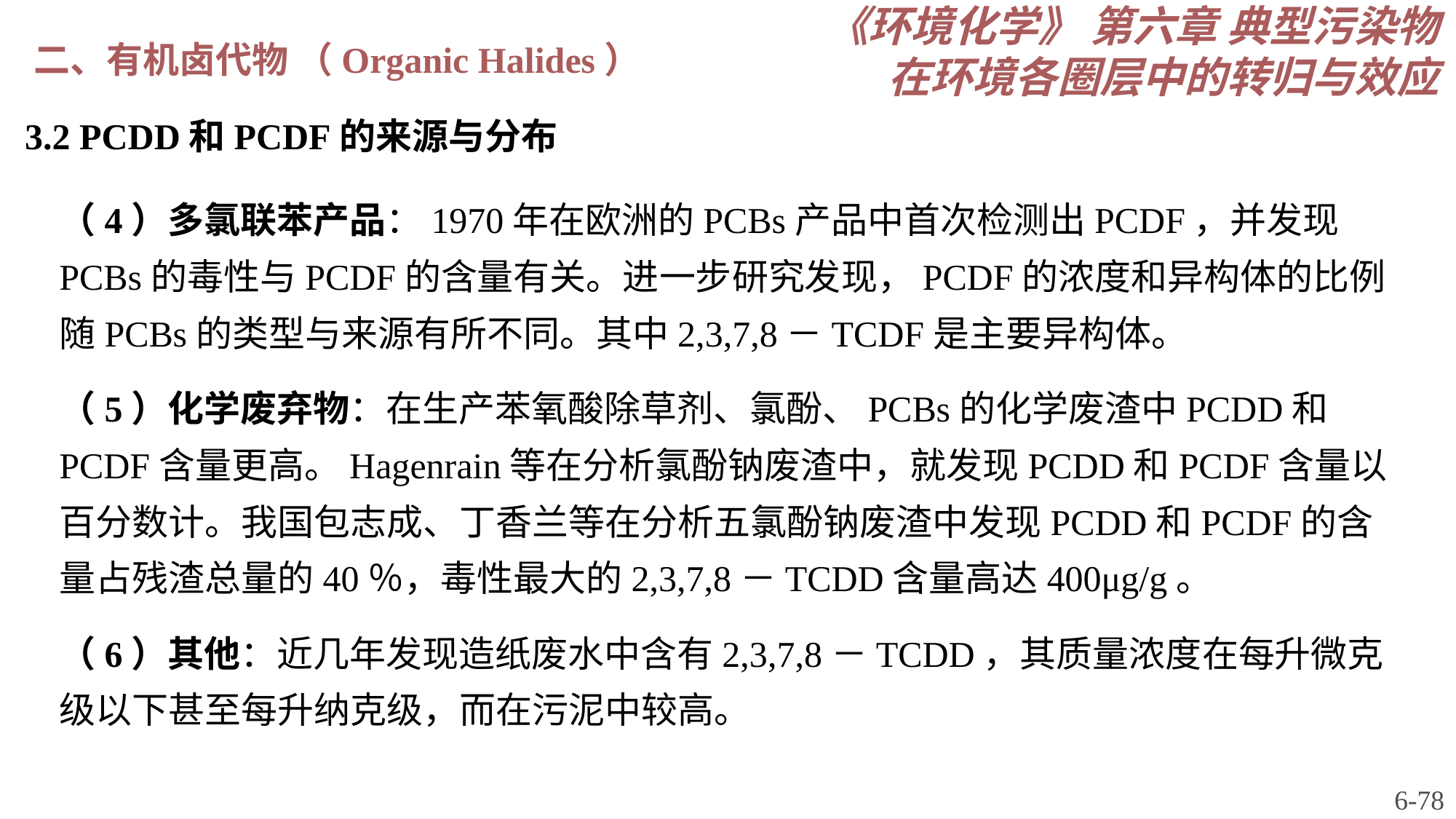

《环境化学》 第六章 典型污染物在环境各圈层中的转归与效应
二、有机卤代物 （Organic Halides）
3.2 PCDD和PCDF的来源与分布
（4）多氯联苯产品：1970年在欧洲的PCBs产品中首次检测出PCDF，并发现PCBs的毒性与PCDF的含量有关。进一步研究发现，PCDF的浓度和异构体的比例随PCBs的类型与来源有所不同。其中2,3,7,8－TCDF是主要异构体。
（5）化学废弃物：在生产苯氧酸除草剂、氯酚、PCBs的化学废渣中PCDD和PCDF含量更高。Hagenrain等在分析氯酚钠废渣中，就发现PCDD和PCDF含量以百分数计。我国包志成、丁香兰等在分析五氯酚钠废渣中发现PCDD和PCDF的含量占残渣总量的40％，毒性最大的2,3,7,8－TCDD含量高达400μg/g。
（6）其他：近几年发现造纸废水中含有2,3,7,8－TCDD，其质量浓度在每升微克级以下甚至每升纳克级，而在污泥中较高。

6-78